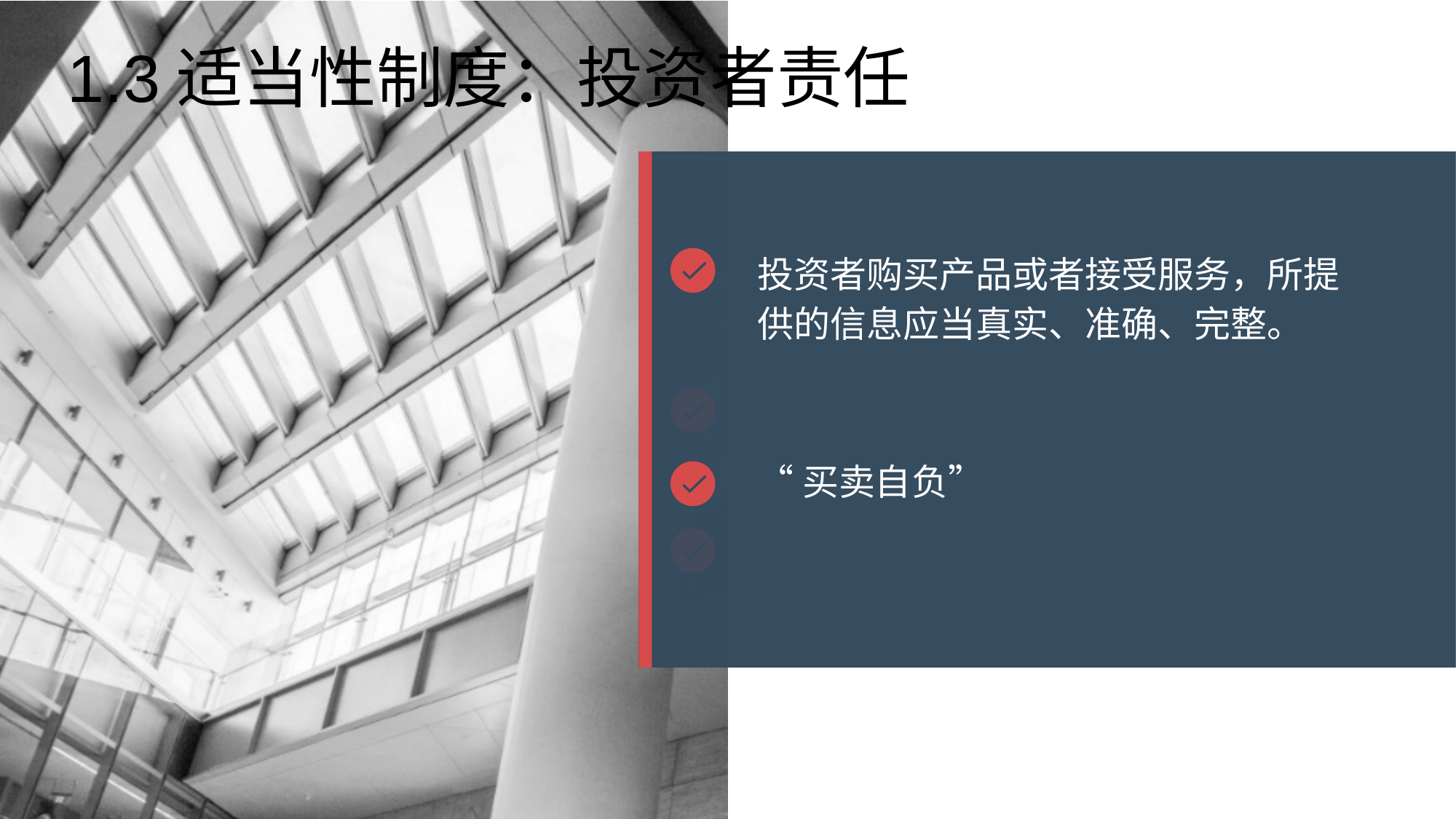

1.3适当性制度：投资者责任

投资者购买产品或者接受服务，所提供的信息应当真实、准确、完整。

“买卖自负”